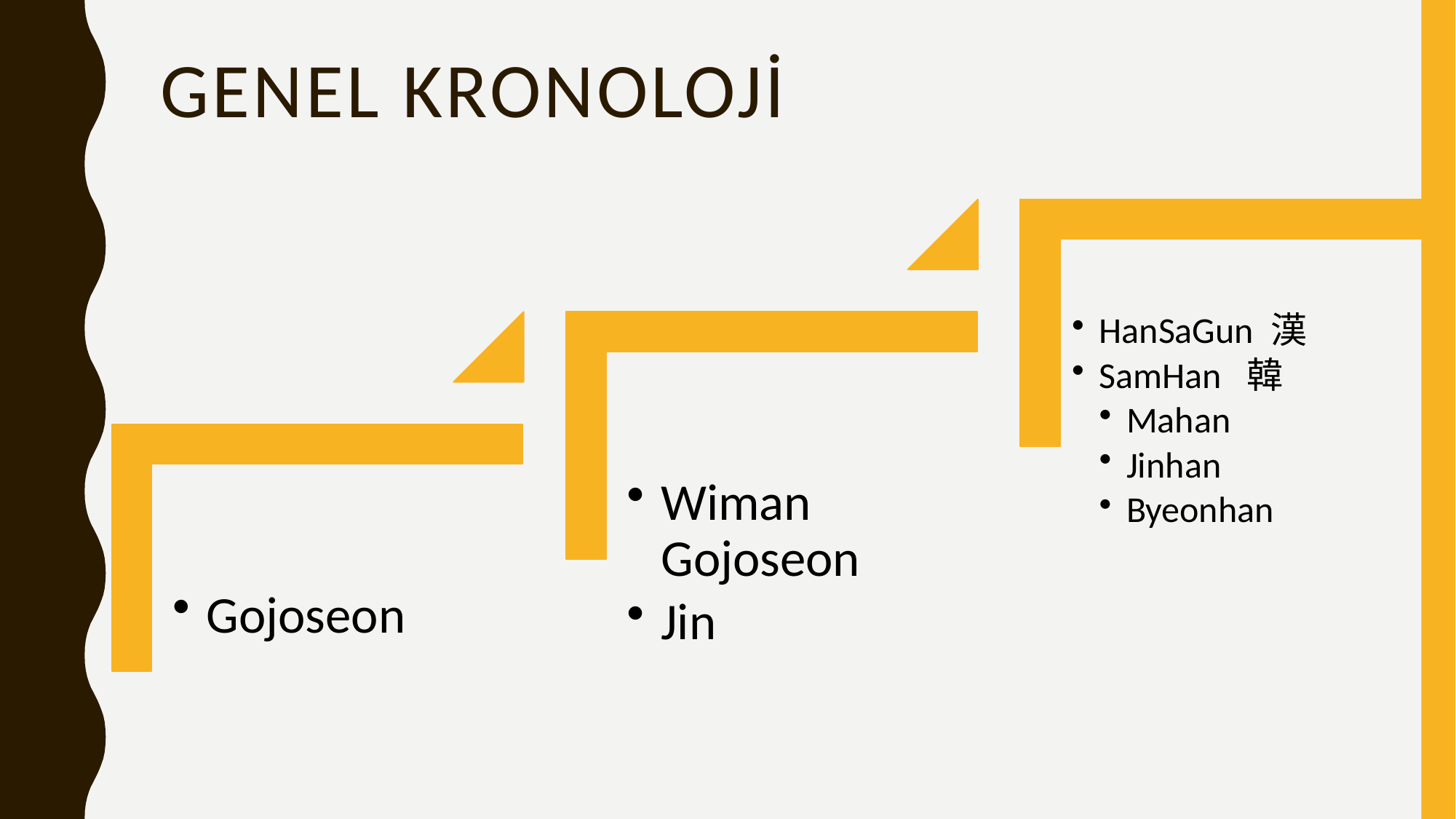

# Genel Kronoloji

Gojoseon

Wiman Gojoseon
Jin

HanSaGun 漢
SamHan  韓
Mahan
Jinhan
Byeonhan